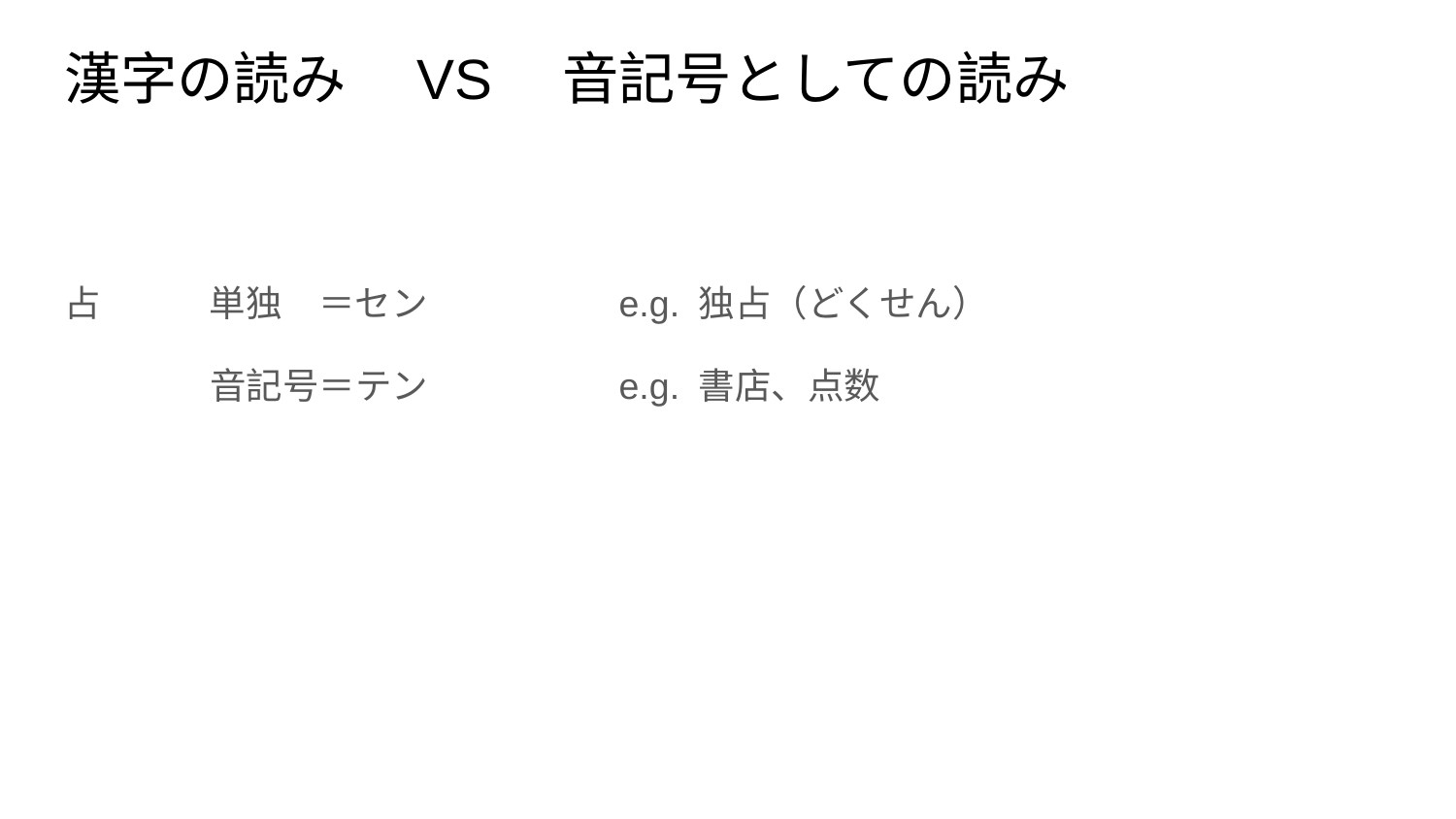

# 漢字の読み　VS　音記号としての読み

占　　　単独　＝セン　　　　　e.g. 独占（どくせん）
　　　　音記号＝テン　　　　　e.g. 書店、点数